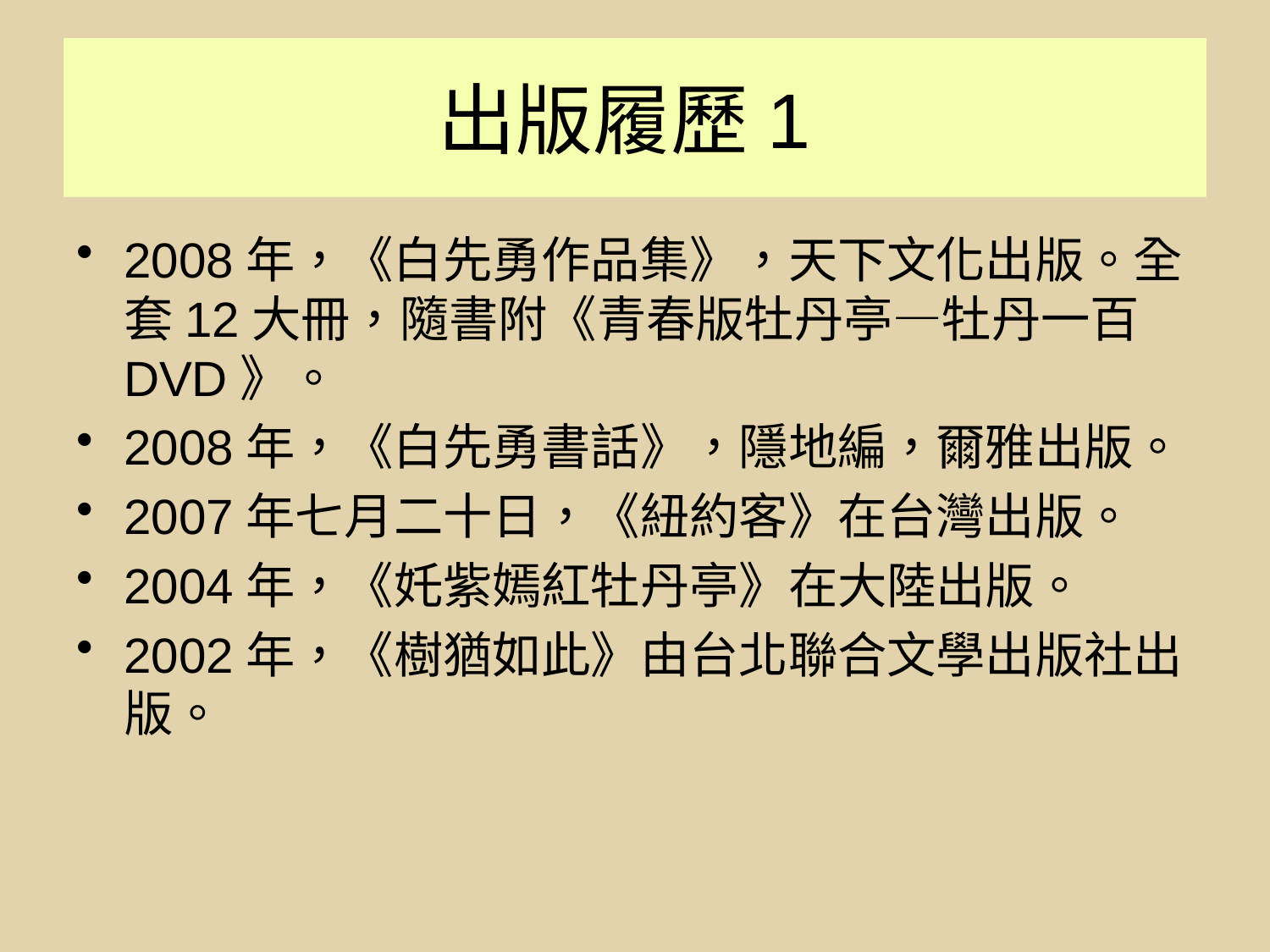

# 出版履歷1
2008年，《白先勇作品集》，天下文化出版。全套12大冊，隨書附《青春版牡丹亭—牡丹一百DVD》。
2008年，《白先勇書話》，隱地編，爾雅出版。
2007年七月二十日，《紐約客》在台灣出版。
2004年，《奼紫嫣紅牡丹亭》在大陸出版。
2002年，《樹猶如此》由台北聯合文學出版社出版。